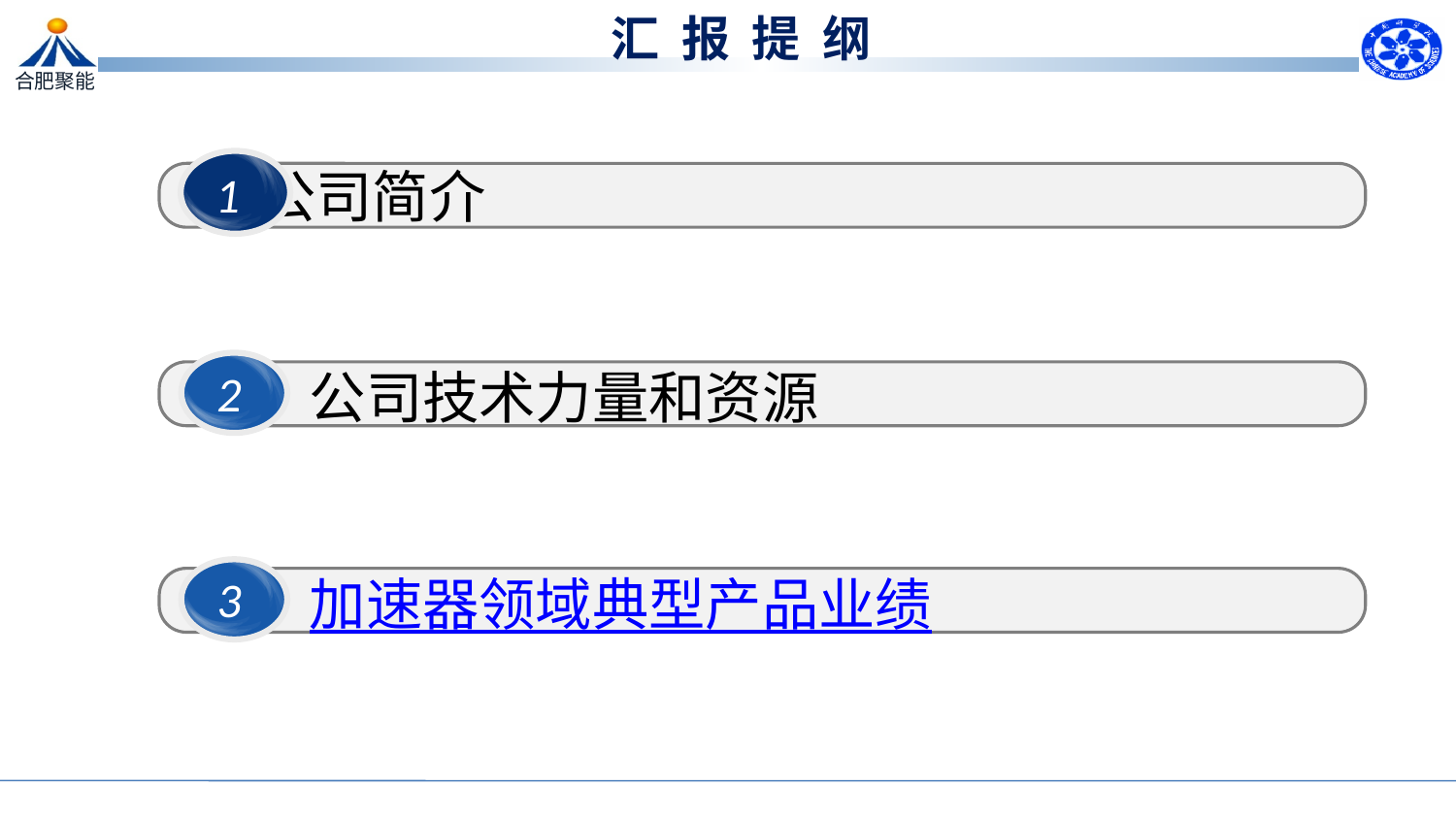

汇  报  提  纲

1
     公司简介

       公司技术力量和资源
2

       加速器领域典型产品业绩
3